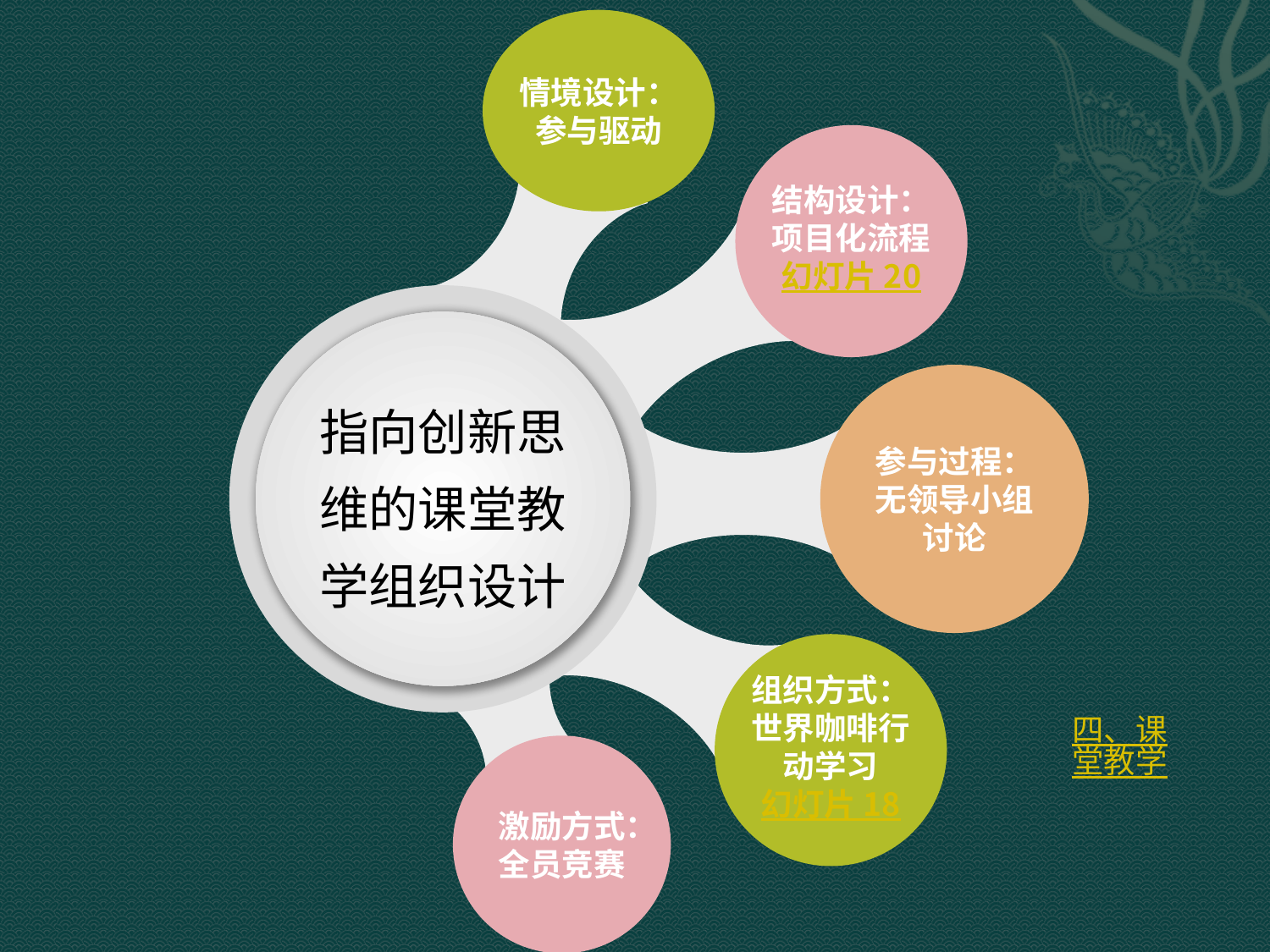

情境设计：参与驱动
结构设计：项目化流程幻灯片 20

指向创新思维的课堂教学组织设计
参与过程：无领导小组讨论

组织方式：世界咖啡行动学习幻灯片 18

四、课堂教学

激励方式：全员竞赛